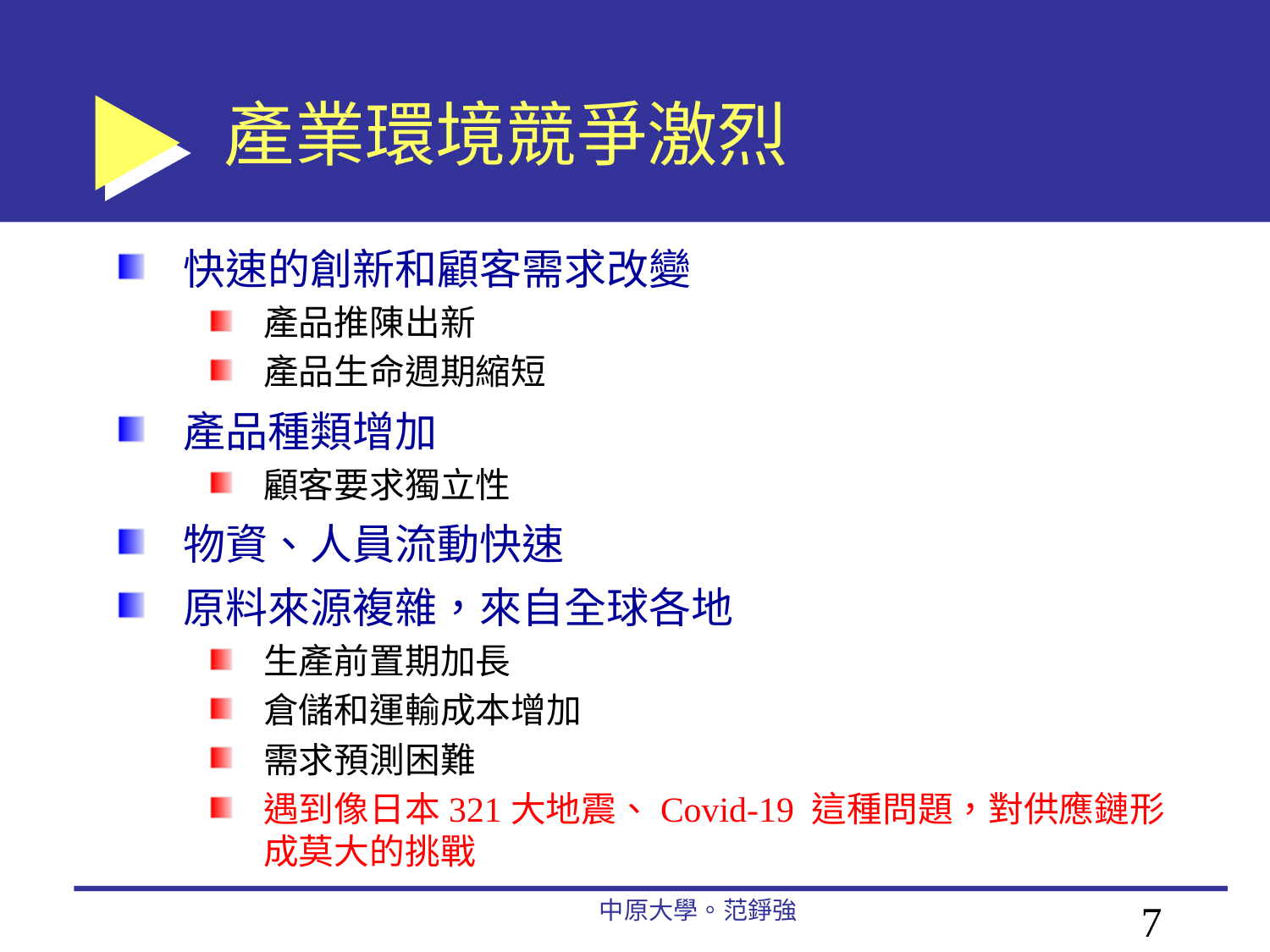

# 產業環境競爭激烈
快速的創新和顧客需求改變
產品推陳出新
產品生命週期縮短
產品種類增加
顧客要求獨立性
物資、人員流動快速
原料來源複雜，來自全球各地
生產前置期加長
倉儲和運輸成本增加
需求預測困難
遇到像日本321大地震、Covid-19 這種問題，對供應鏈形成莫大的挑戰
中原大學。范錚強
7